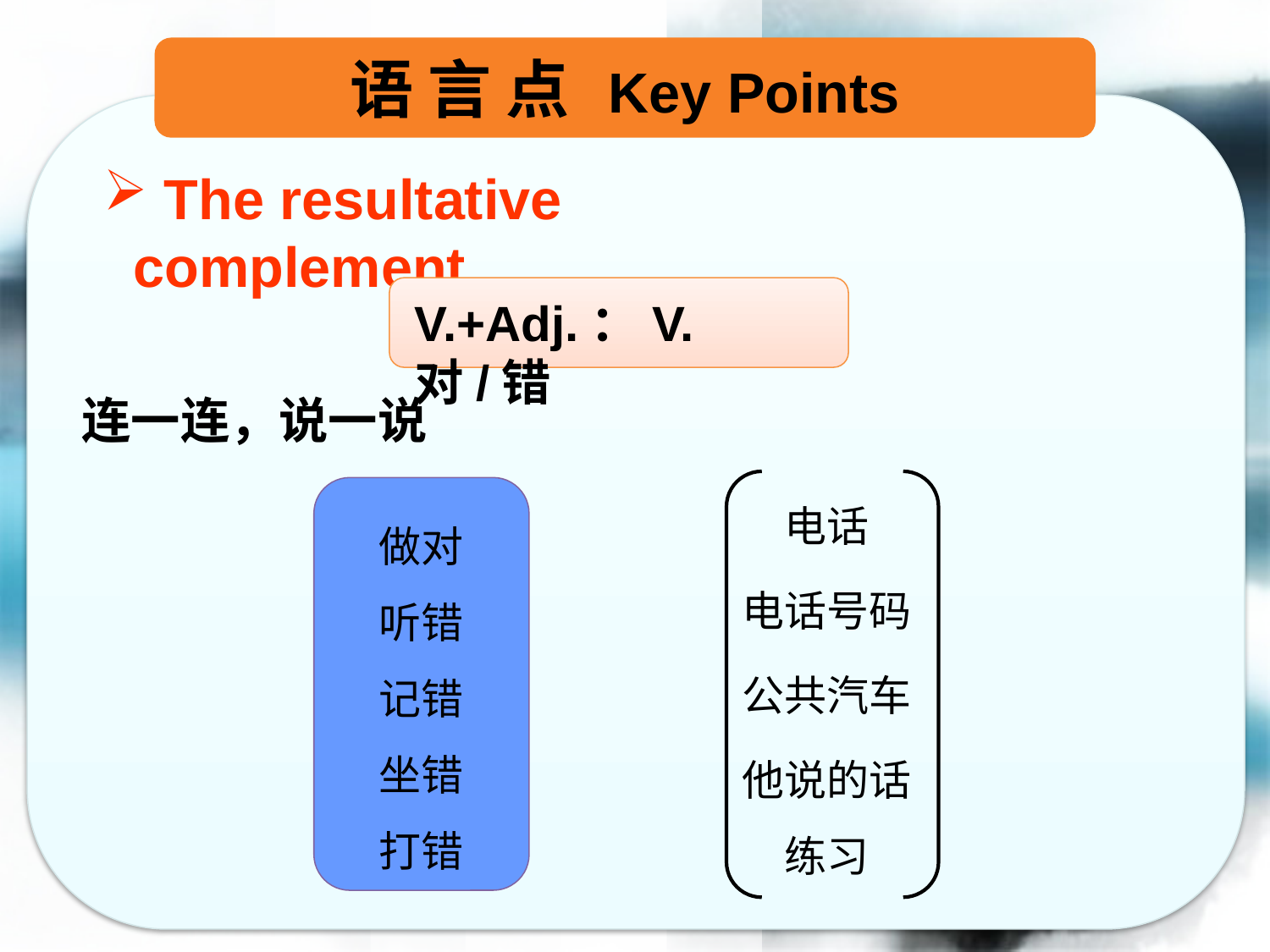

语 言 点  Key Points

 The resultative complement

V.+Adj.：V. 对/错
连一连，说一说
电话
电话号码
公共汽车
他说的话练习

做对
听错
记错
坐错
打错